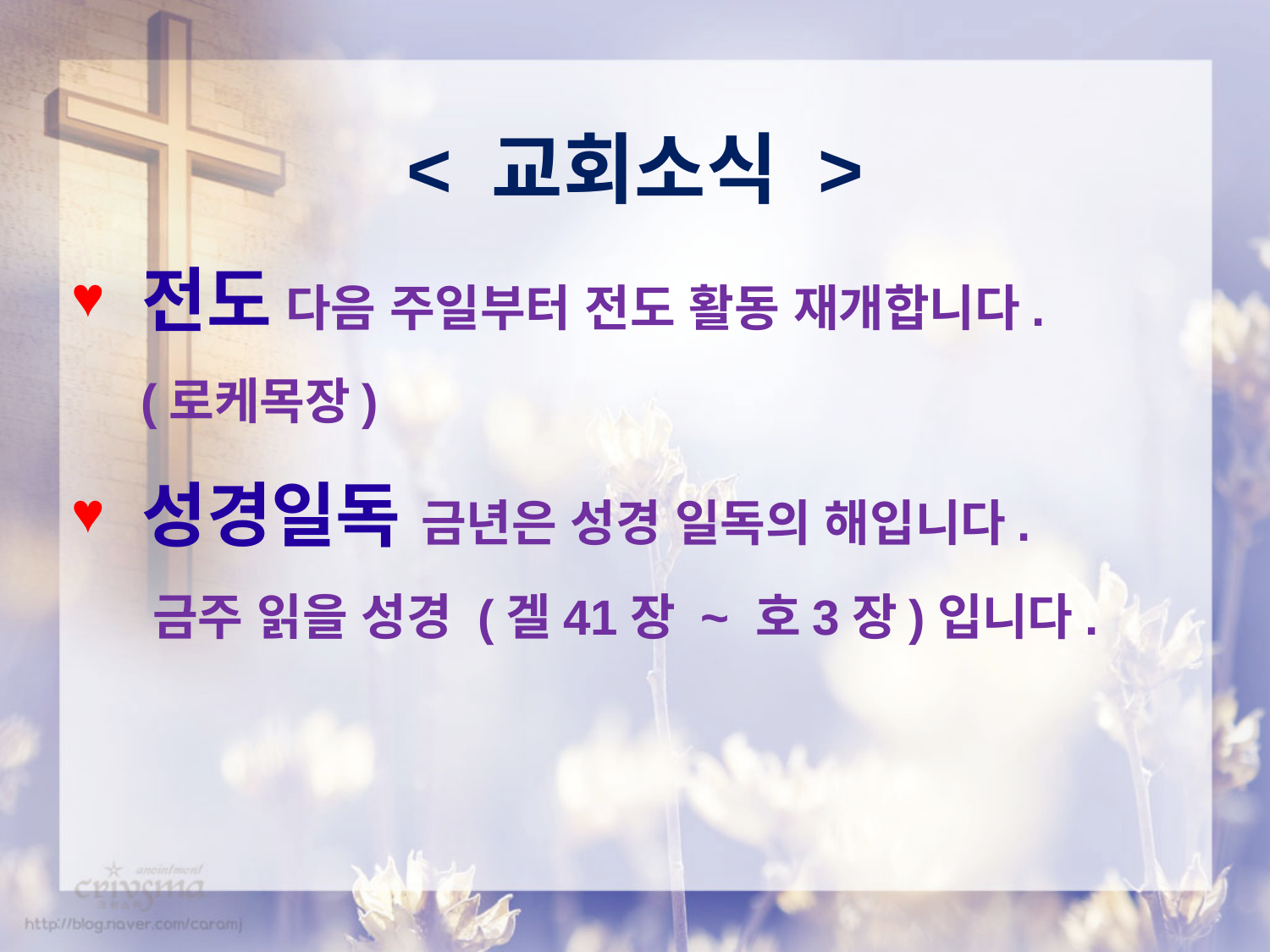

< 교회소식 >
 전도 다음 주일부터 전도 활동 재개합니다.
     (로케목장)
 성경일독 금년은 성경 일독의 해입니다.
     금주 읽을 성경 (겔41장 ~ 호3장)입니다.